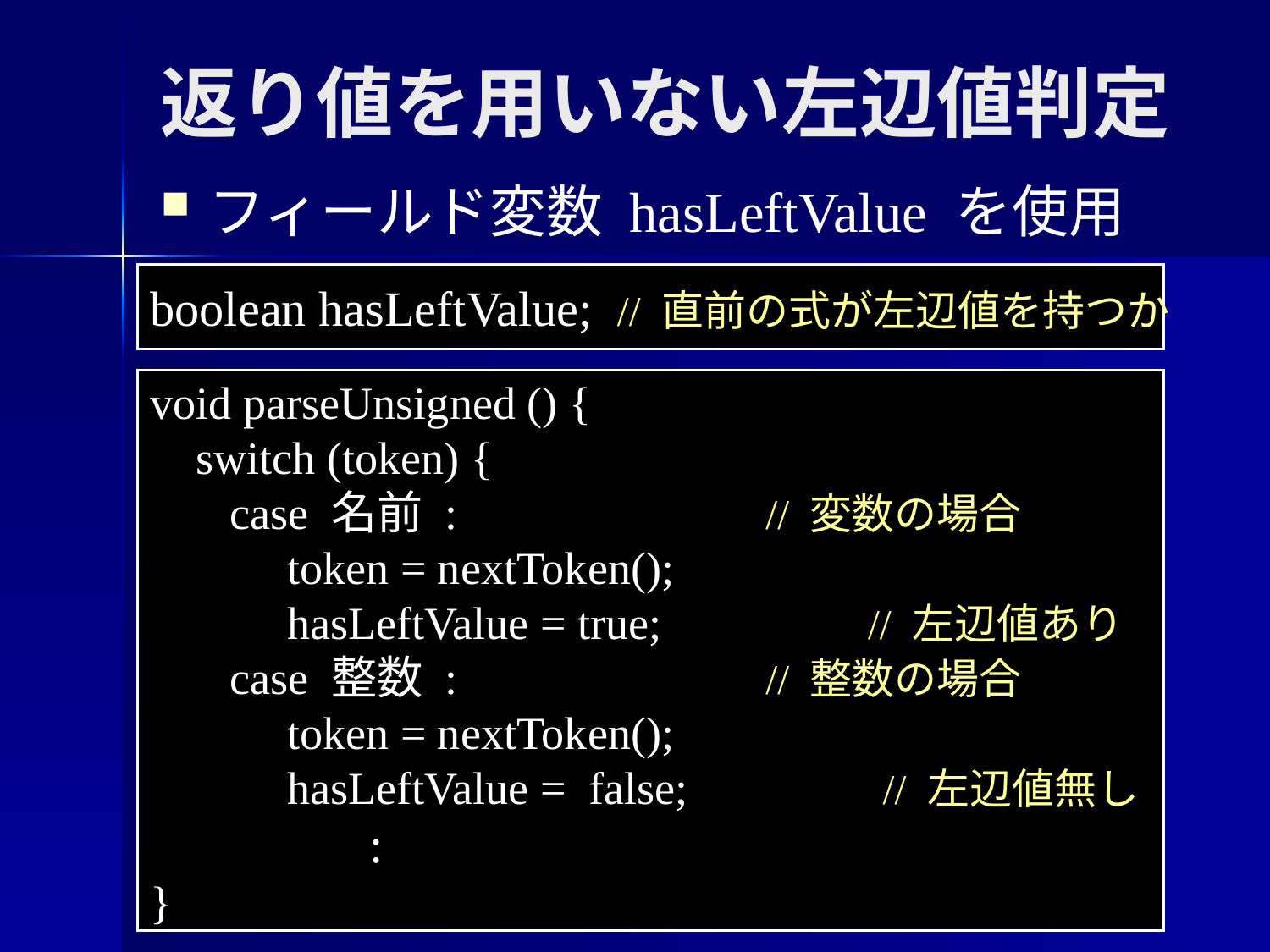

返り値を用いない左辺値判定
フィールド変数 hasLeftValue を使用
boolean hasLeftValue;  // 直前の式が左辺値を持つか
void parseUnsigned () {
    switch (token) {
       case 名前 :                           // 変数の場合
            token = nextToken();
            hasLeftValue = true;                  // 左辺値あり
       case 整数 :                           // 整数の場合
            token = nextToken();
            hasLeftValue =  false;                 // 左辺値無し
                  :
}